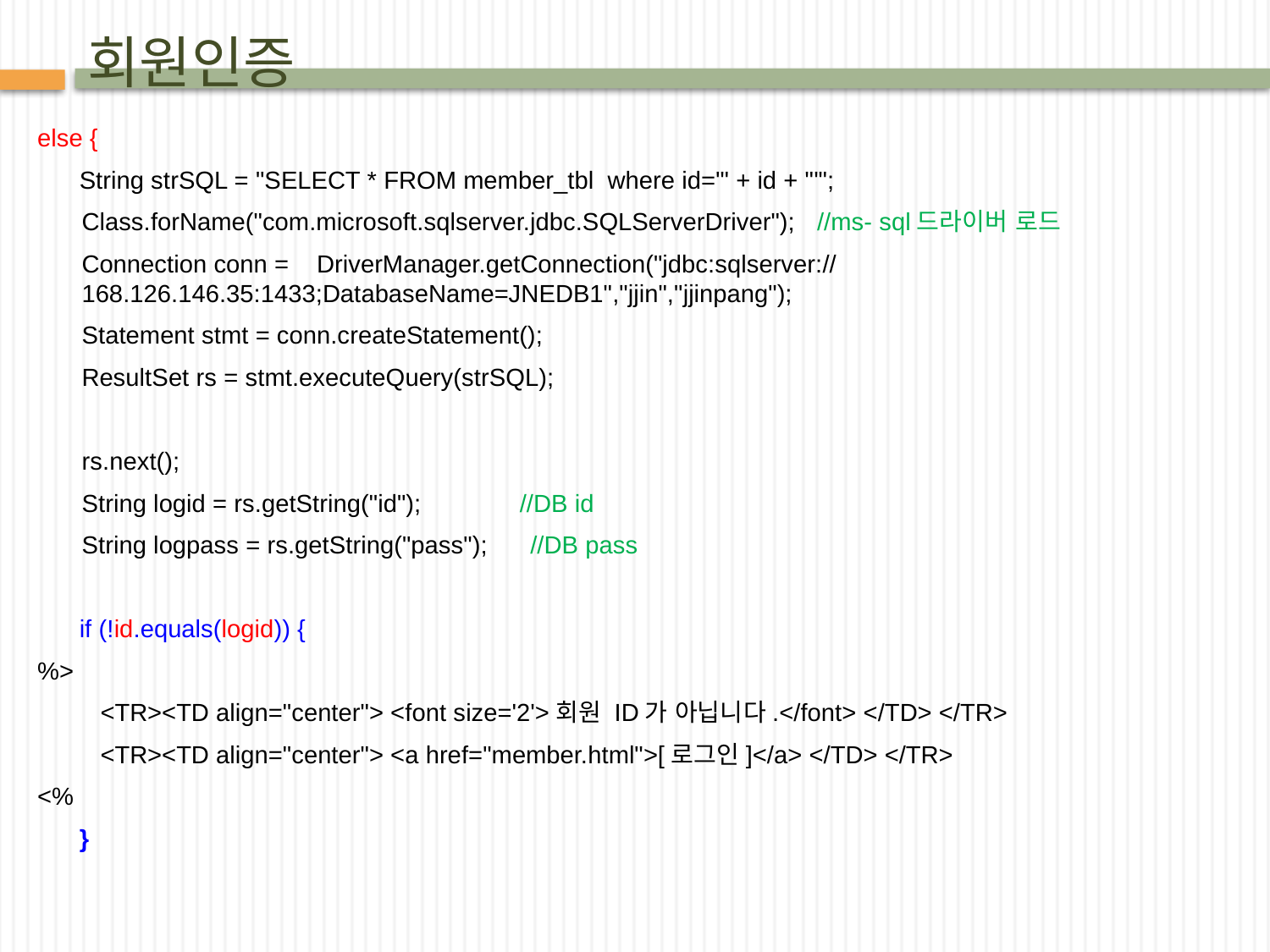

# 회원인증
else {
      String strSQL = "SELECT * FROM member_tbl  where id='" + id + "'";
	Class.forName("com.microsoft.sqlserver.jdbc.SQLServerDriver");   //ms- sql드라이버 로드
	Connection conn =    DriverManager.getConnection("jdbc:sqlserver://168.126.146.35:1433;DatabaseName=JNEDB1","jjin","jjinpang");
	Statement stmt = conn.createStatement();
	ResultSet rs = stmt.executeQuery(strSQL);

	rs.next();
	String logid = rs.getString("id");              //DB id
	String logpass = rs.getString("pass");      //DB pass

      if (!id.equals(logid)) {
%>
         <TR><TD align="center"> <font size='2'>회원 ID가 아닙니다.</font> </TD> </TR>
         <TR><TD align="center"> <a href="member.html">[로그인]</a> </TD> </TR>
<%
      }